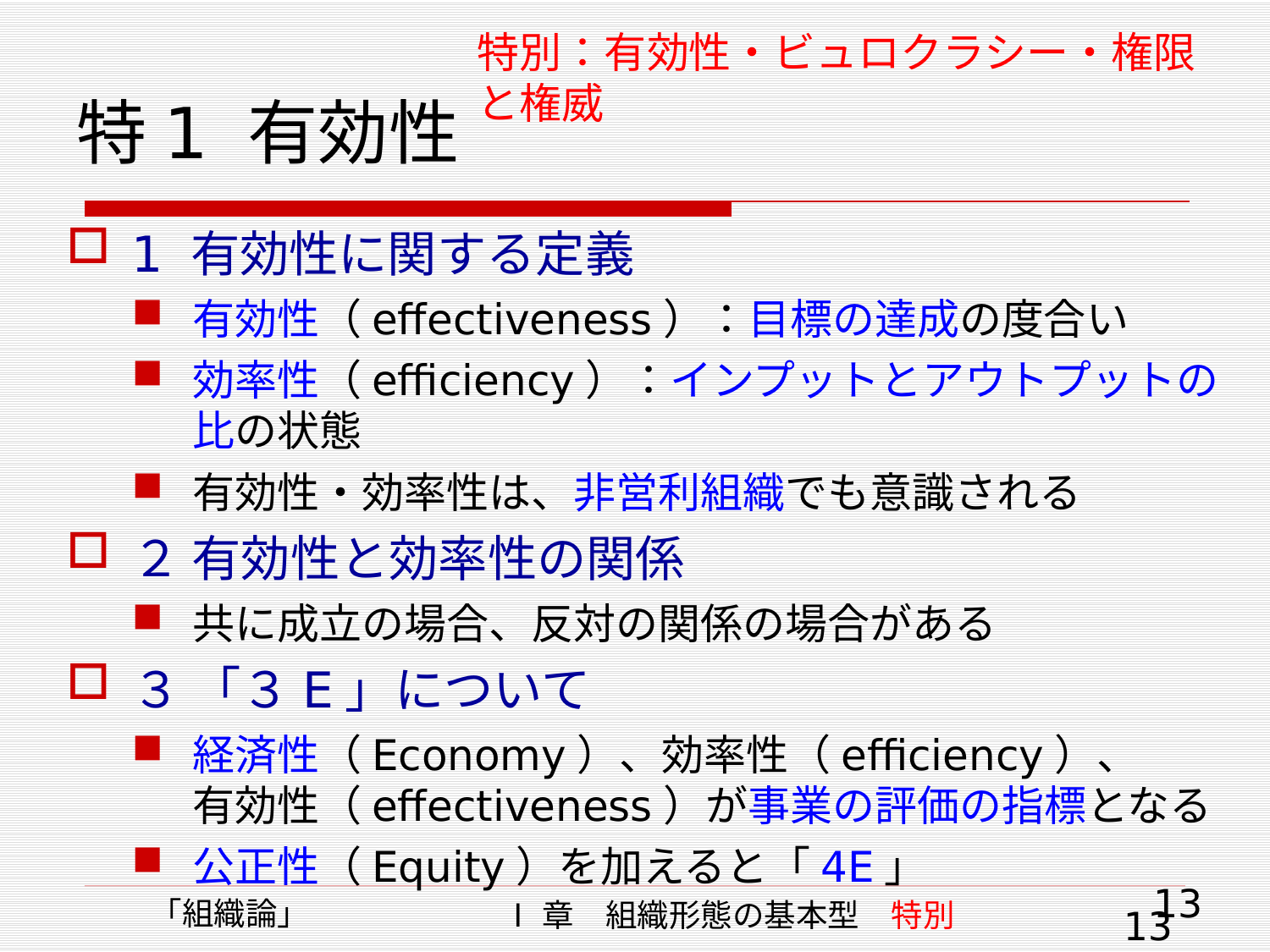

特別：有効性・ビュロクラシー・権限と権威
# 特1 有効性
1 有効性に関する定義
有効性（effectiveness）：目標の達成の度合い
効率性（efficiency）：インプットとアウトプットの比の状態
有効性・効率性は、非営利組織でも意識される
２ 有効性と効率性の関係
共に成立の場合、反対の関係の場合がある
３ 「３E」について
経済性（Economy）、効率性（efficiency）、
有効性（effectiveness）が事業の評価の指標となる
公正性（Equity）を加えると「4E」
13
「組織論」
Ⅰ章　組織形態の基本型　特別
13